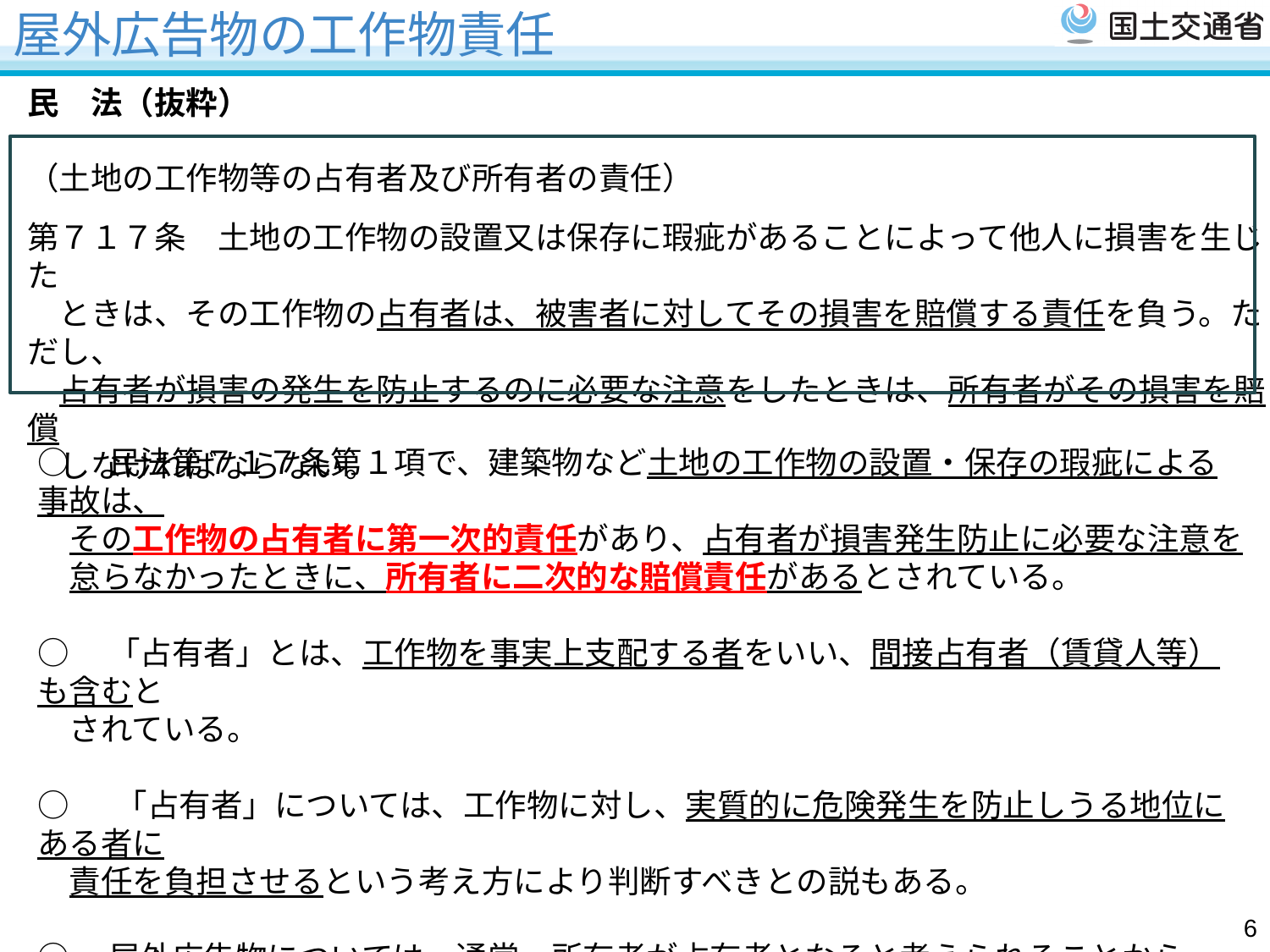

# 屋外広告物の工作物責任
民　法（抜粋）

（土地の工作物等の占有者及び所有者の責任）

第７１７条　土地の工作物の設置又は保存に瑕疵があることによって他人に損害を生じた
　ときは、その工作物の占有者は、被害者に対してその損害を賠償する責任を負う。ただし、
　占有者が損害の発生を防止するのに必要な注意をしたときは、所有者がその損害を賠償
　しなければならない。

○　民法第７１７条第１項で、建築物など土地の工作物の設置・保存の瑕疵による事故は、
　その工作物の占有者に第一次的責任があり、占有者が損害発生防止に必要な注意を
　怠らなかったときに、所有者に二次的な賠償責任があるとされている。

○　「占有者」とは、工作物を事実上支配する者をいい、間接占有者（賃貸人等）も含むと
　されている。

○　 「占有者」については、工作物に対し、実質的に危険発生を防止しうる地位にある者に
　責任を負担させるという考え方により判断すべきとの説もある。

○　屋外広告物については、通常、所有者が占有者となると考えられることから、所有者が
　その瑕疵につき責任を負うと考えられないか。

6